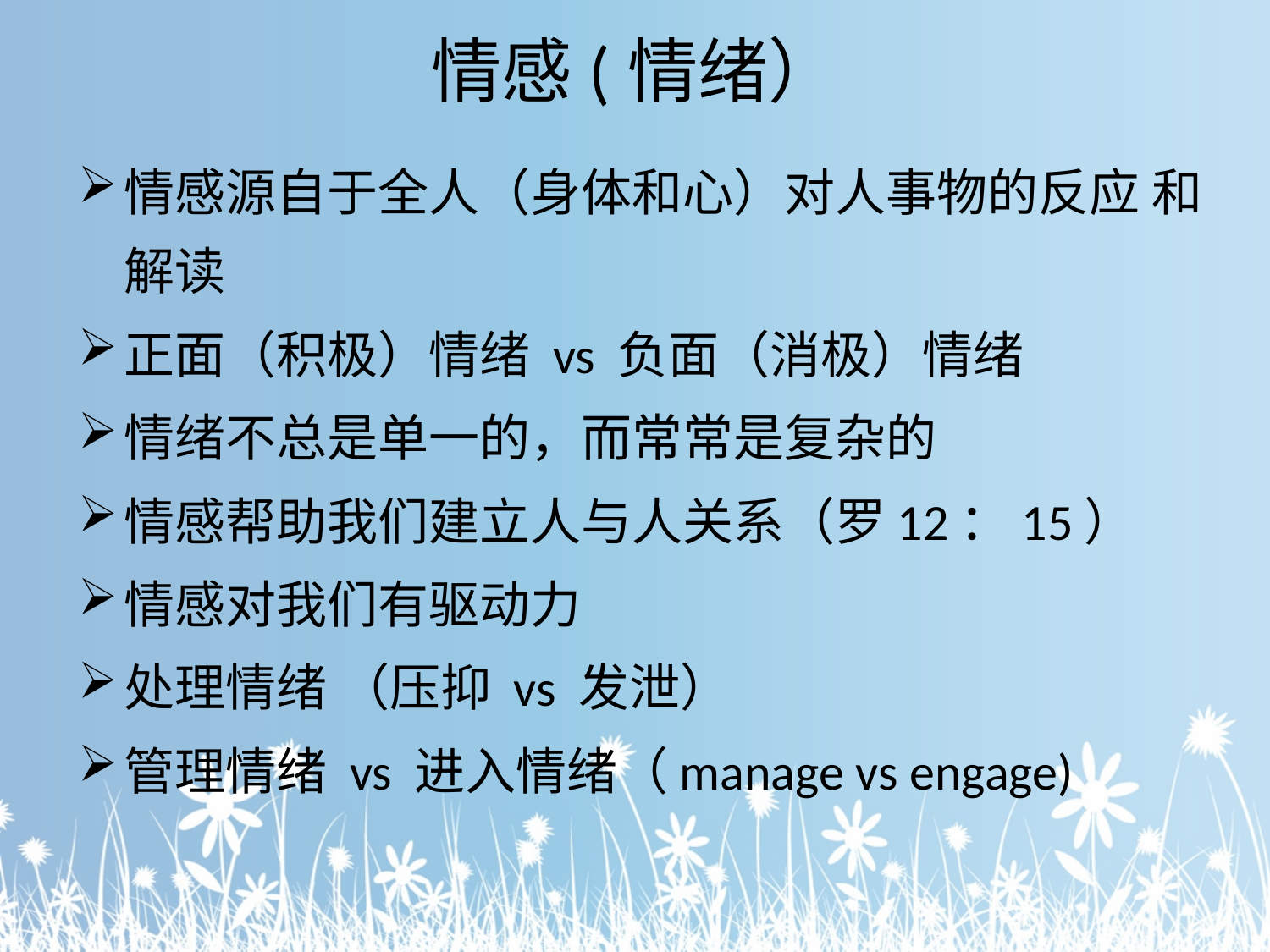

# 情感(情绪）
情感源自于全人（身体和心）对人事物的反应 和解读
正面（积极）情绪 vs 负面（消极）情绪
情绪不总是单一的，而常常是复杂的
情感帮助我们建立人与人关系（罗12：15）
情感对我们有驱动力
处理情绪 （压抑 vs 发泄）
管理情绪 vs 进入情绪（manage vs engage)